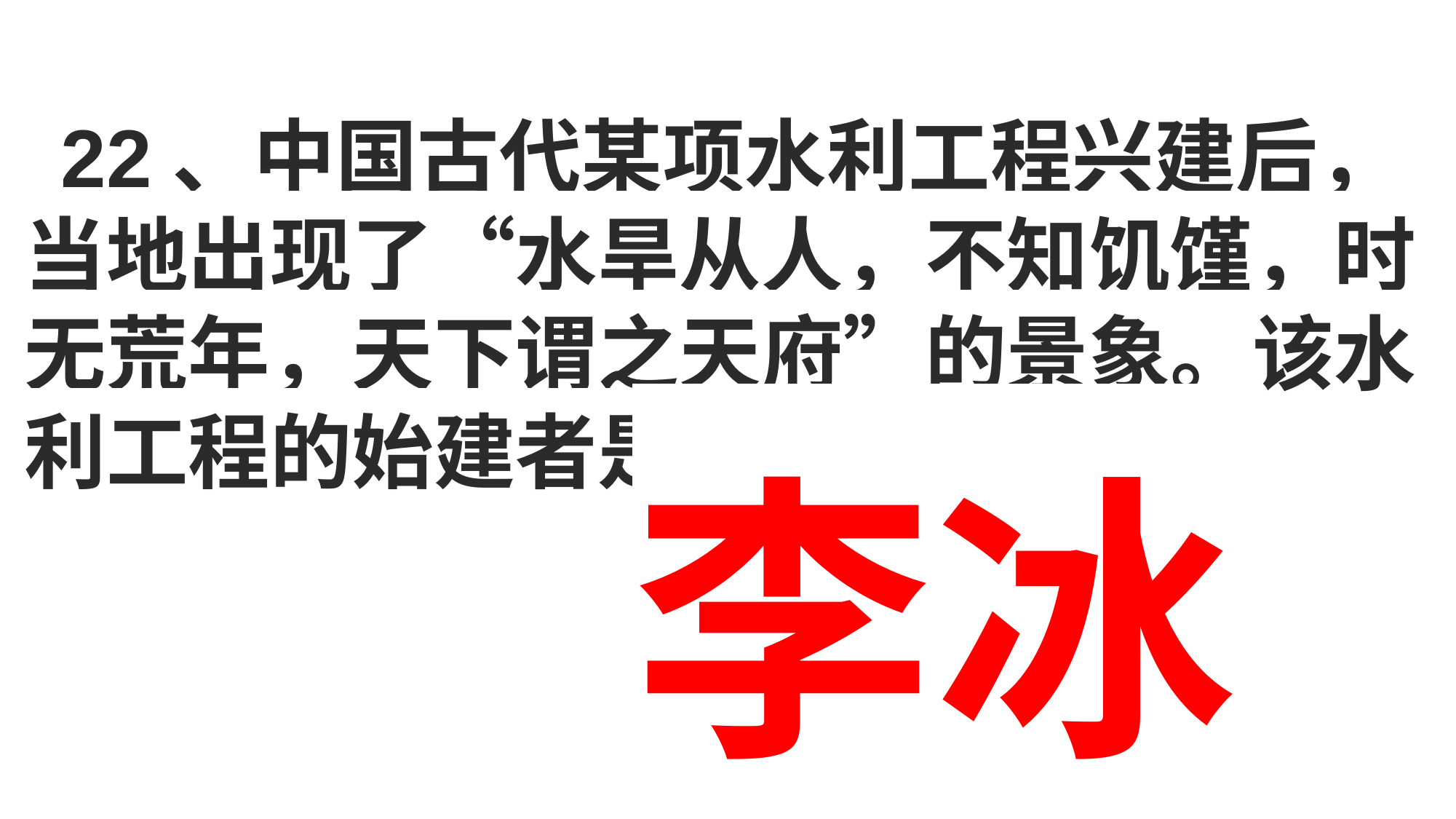

22、中国古代某项水利工程兴建后，当地出现了“水旱从人，不知饥馑，时无荒年，天下谓之天府”的景象。该水利工程的始建者是谁？

李冰